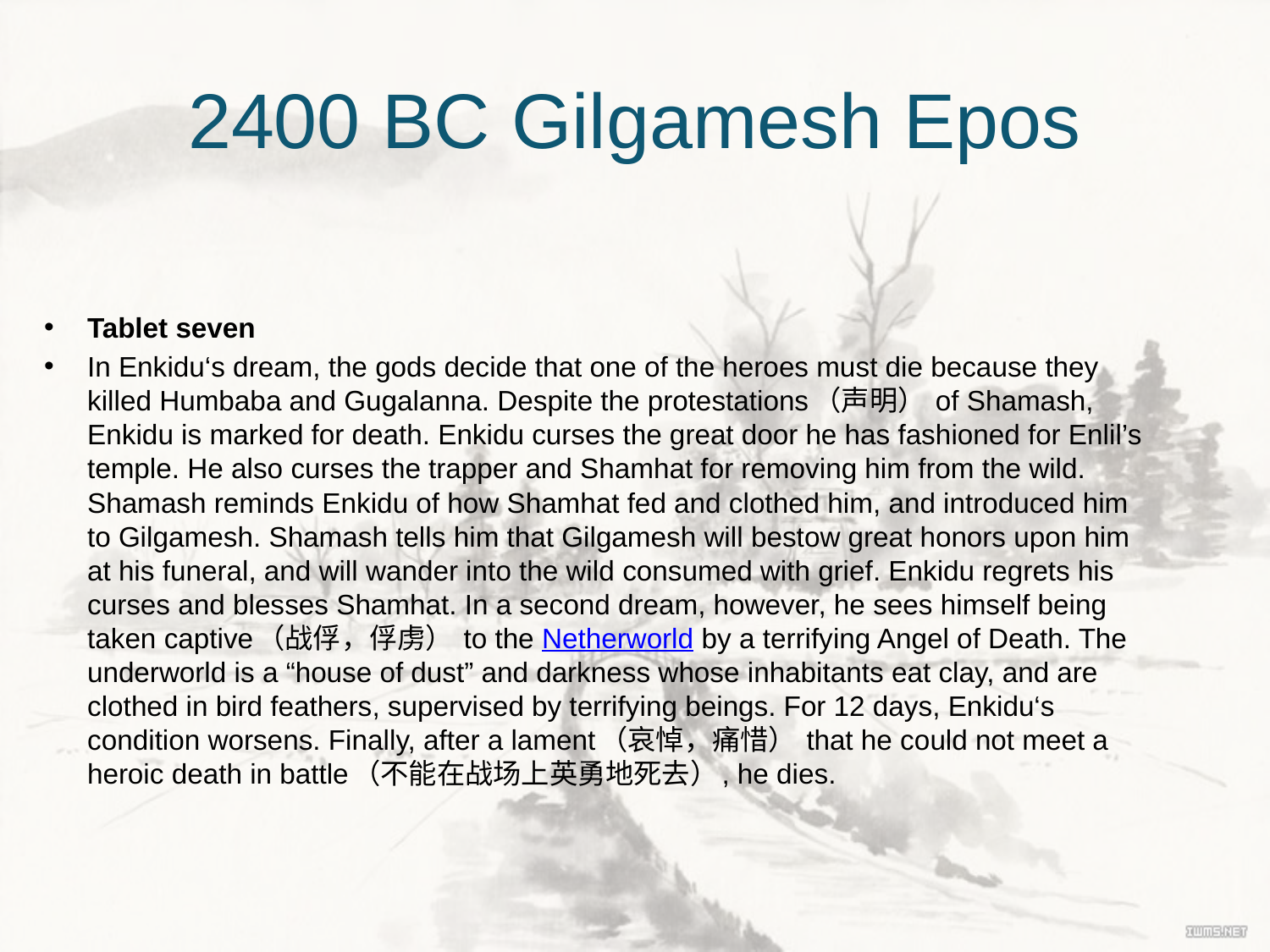

# 2400 BC Gilgamesh Epos
Tablet seven
In Enkidu‘s dream, the gods decide that one of the heroes must die because they killed Humbaba and Gugalanna. Despite the protestations（声明） of Shamash, Enkidu is marked for death. Enkidu curses the great door he has fashioned for Enlil’s temple. He also curses the trapper and Shamhat for removing him from the wild. Shamash reminds Enkidu of how Shamhat fed and clothed him, and introduced him to Gilgamesh. Shamash tells him that Gilgamesh will bestow great honors upon him at his funeral, and will wander into the wild consumed with grief. Enkidu regrets his curses and blesses Shamhat. In a second dream, however, he sees himself being taken captive（战俘，俘虏） to the Netherworld by a terrifying Angel of Death. The underworld is a “house of dust” and darkness whose inhabitants eat clay, and are clothed in bird feathers, supervised by terrifying beings. For 12 days, Enkidu‘s condition worsens. Finally, after a lament（哀悼，痛惜） that he could not meet a heroic death in battle（不能在战场上英勇地死去）, he dies.